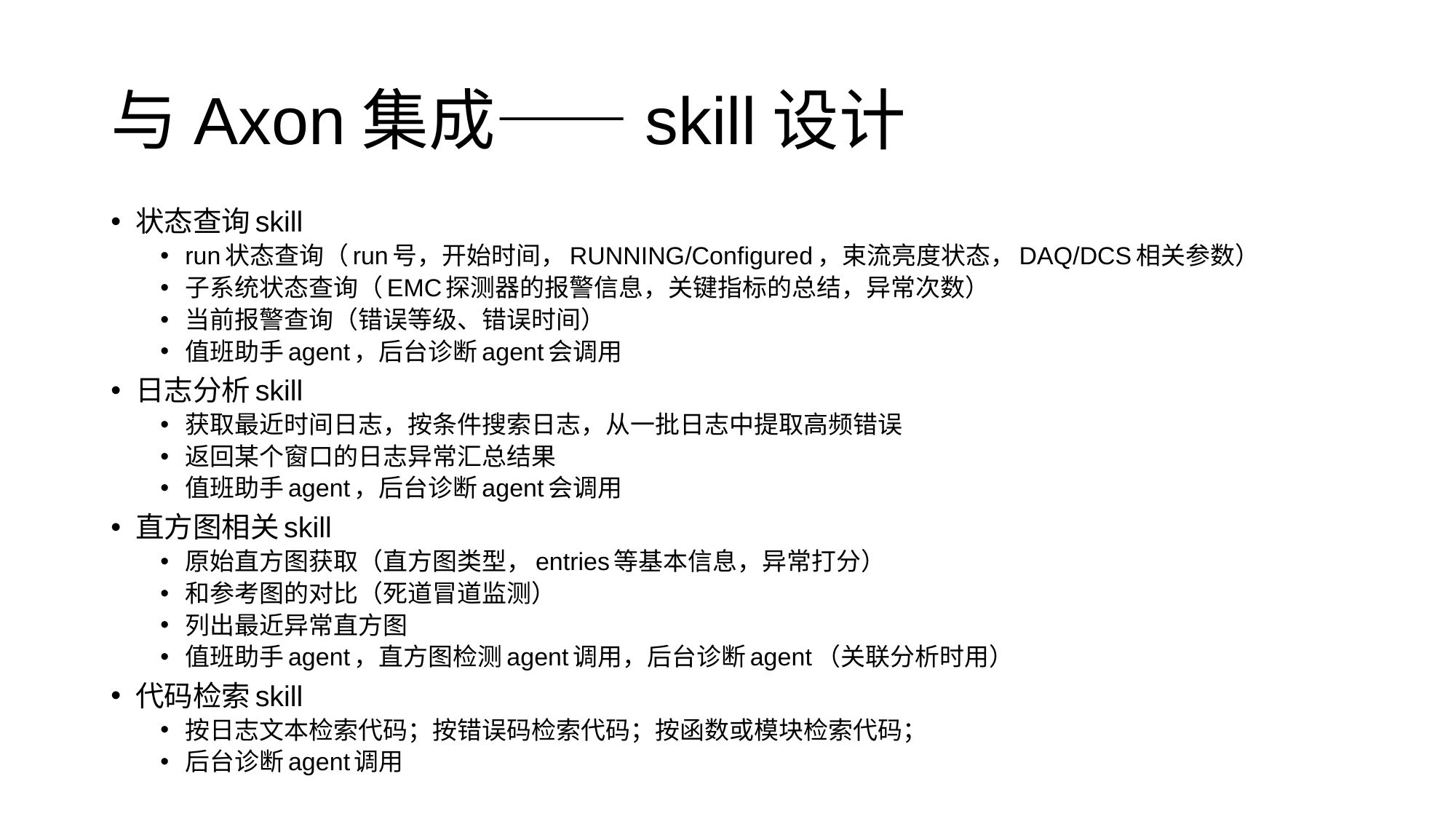

# 与Axon集成——skill设计
状态查询skill
run状态查询（run号，开始时间，RUNNING/Configured，束流亮度状态，DAQ/DCS相关参数）
子系统状态查询（EMC探测器的报警信息，关键指标的总结，异常次数）
当前报警查询（错误等级、错误时间）
值班助手agent，后台诊断agent会调用
日志分析skill
获取最近时间日志，按条件搜索日志，从一批日志中提取高频错误
返回某个窗口的日志异常汇总结果
值班助手agent，后台诊断agent会调用
直方图相关skill
原始直方图获取（直方图类型，entries等基本信息，异常打分）
和参考图的对比（死道冒道监测）
列出最近异常直方图
值班助手agent，直方图检测agent调用，后台诊断agent（关联分析时用）
代码检索skill
按日志文本检索代码；按错误码检索代码；按函数或模块检索代码；
后台诊断agent调用